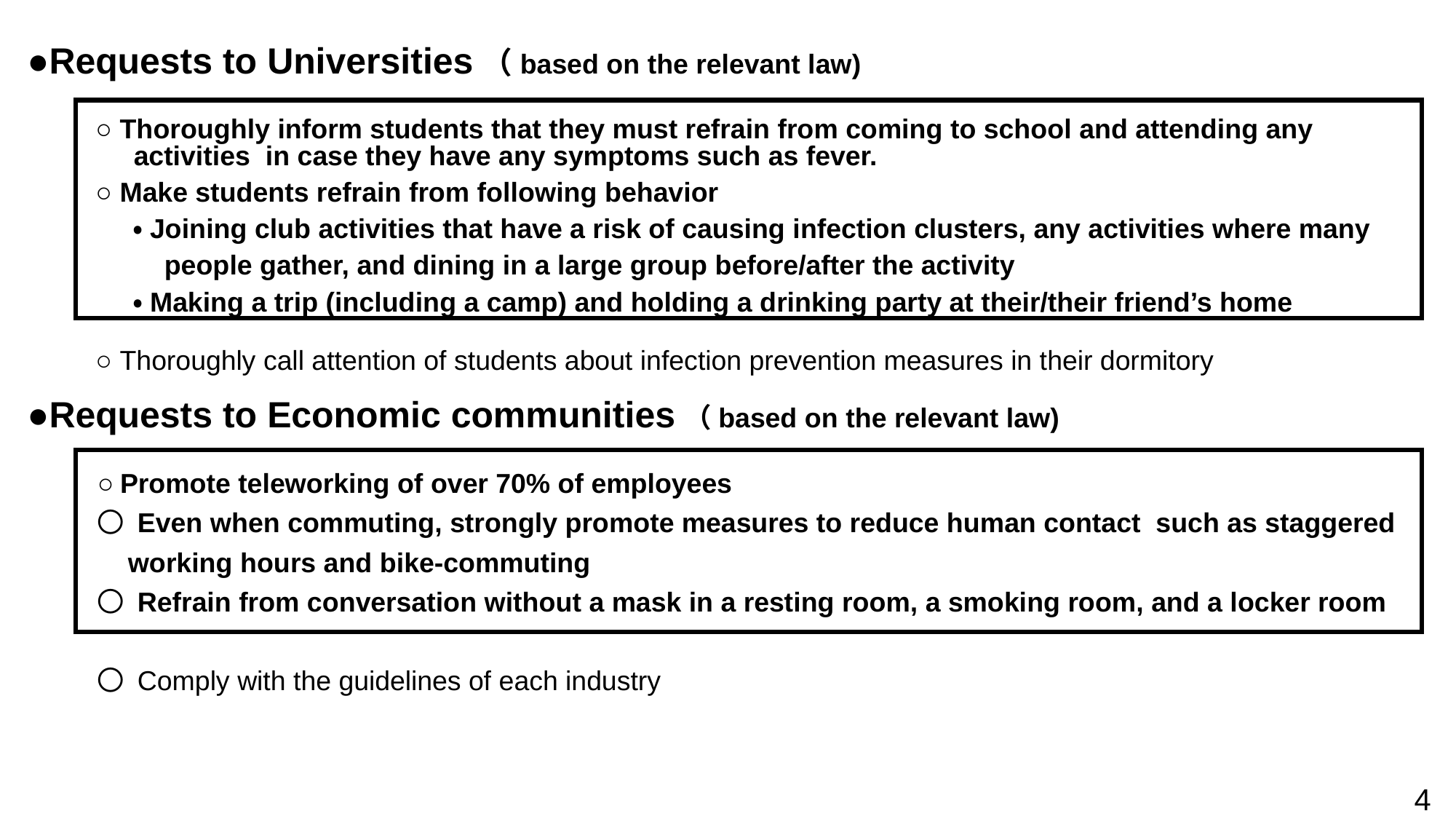

●Requests to Universities（based on the relevant law)

○ Thoroughly inform students that they must refrain from coming to school and attending any
     activities  in case they have any symptoms such as fever.
○ Make students refrain from following behavior
     ・Joining club activities that have a risk of causing infection clusters, any activities where many
         people gather, and dining in a large group before/after the activity
     ・Making a trip (including a camp) and holding a drinking party at their/their friend’s home
○ Thoroughly call attention of students about infection prevention measures in their dormitory
●Requests to Economic communities（based on the relevant law)

○ Promote teleworking of over 70% of employees
〇 Even when commuting, strongly promote measures to reduce human contact  such as staggered
    working hours and bike-commuting
〇 Refrain from conversation without a mask in a resting room, a smoking room, and a locker room

〇 Comply with the guidelines of each industry

4